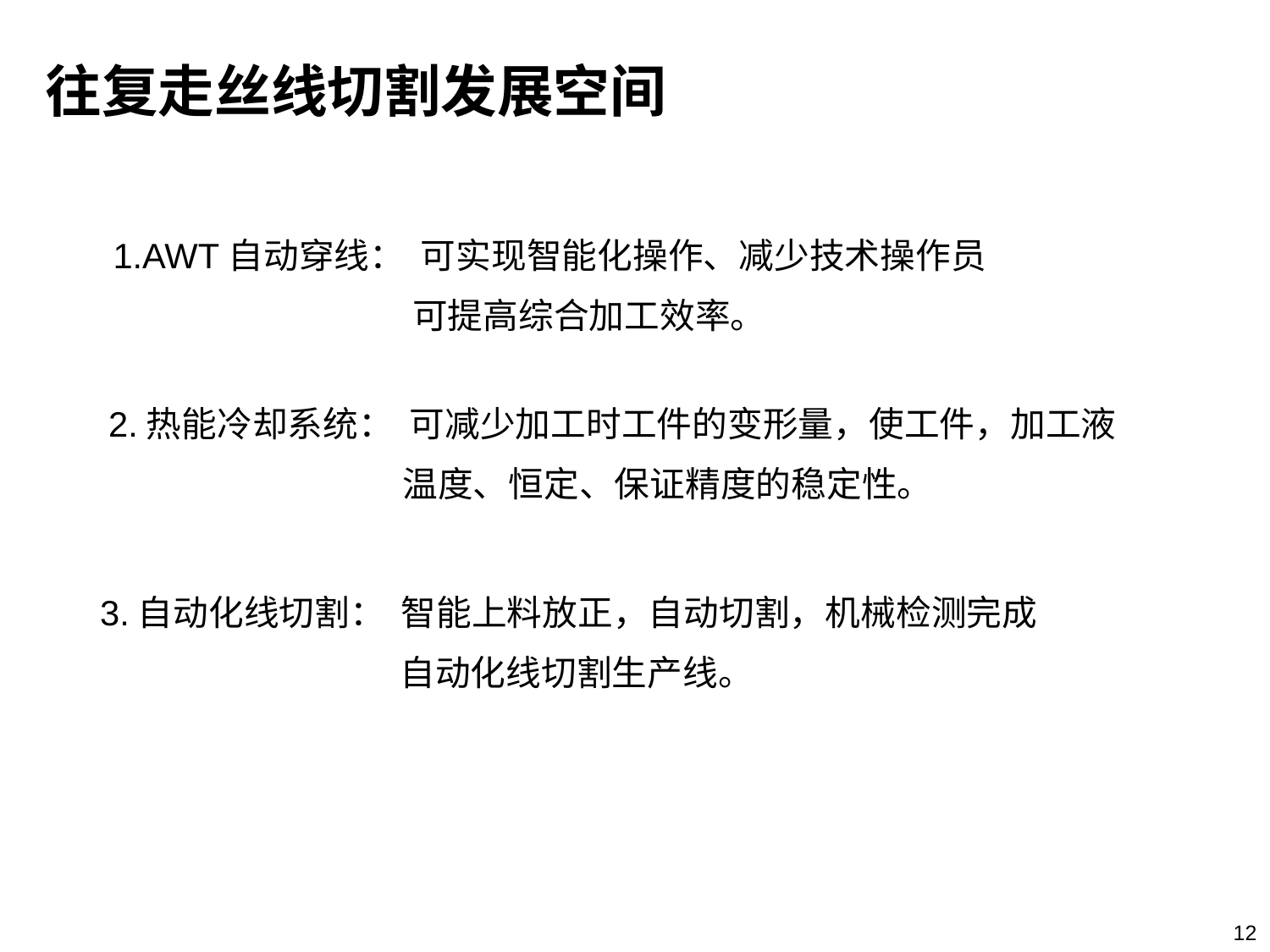

往复走丝线切割发展空间
1.AWT自动穿线：  可实现智能化操作、减少技术操作员
         可提高综合加工效率。
2.热能冷却系统：  可减少加工时工件的变形量，使工件，加工液
             温度、恒定、保证精度的稳定性。
3.自动化线切割：  智能上料放正，自动切割，机械检测完成
 自动化线切割生产线。

12